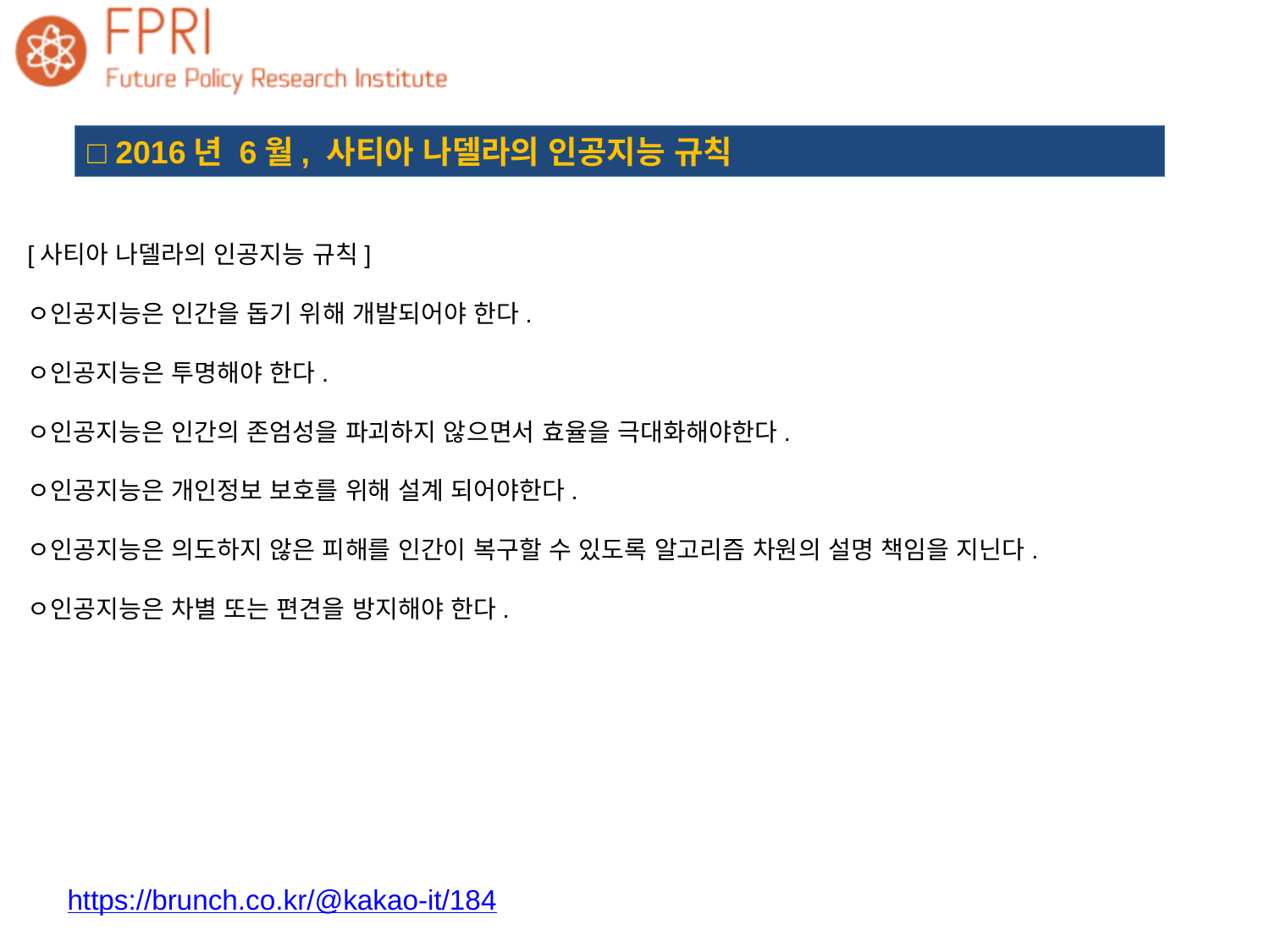

□ 2016년 6월, 사티아 나델라의 인공지능 규칙
[사티아 나델라의 인공지능 규칙]

ㅇ인공지능은 인간을 돕기 위해 개발되어야 한다.

ㅇ인공지능은 투명해야 한다.

ㅇ인공지능은 인간의 존엄성을 파괴하지 않으면서 효율을 극대화해야한다.

ㅇ인공지능은 개인정보 보호를 위해 설계 되어야한다.

ㅇ인공지능은 의도하지 않은 피해를 인간이 복구할 수 있도록 알고리즘 차원의 설명 책임을 지닌다.

ㅇ인공지능은 차별 또는 편견을 방지해야 한다.
https://brunch.co.kr/@kakao-it/184